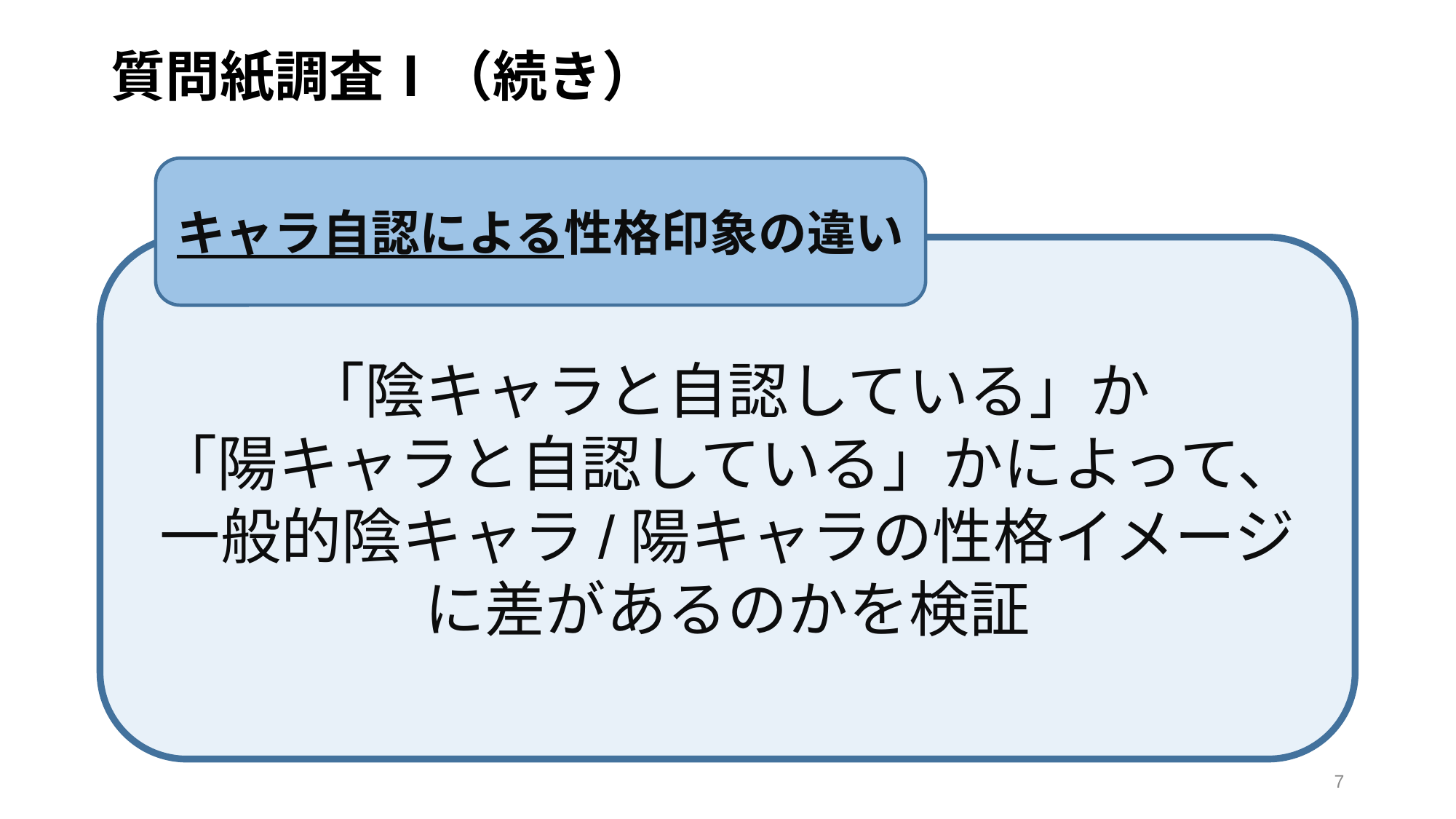

# 質問紙調査Ⅰ（続き）
キャラ自認による性格印象の違い
「陰キャラと自認している」か
「陽キャラと自認している」かによって、一般的陰キャラ/陽キャラの性格イメージに差があるのかを検証
7